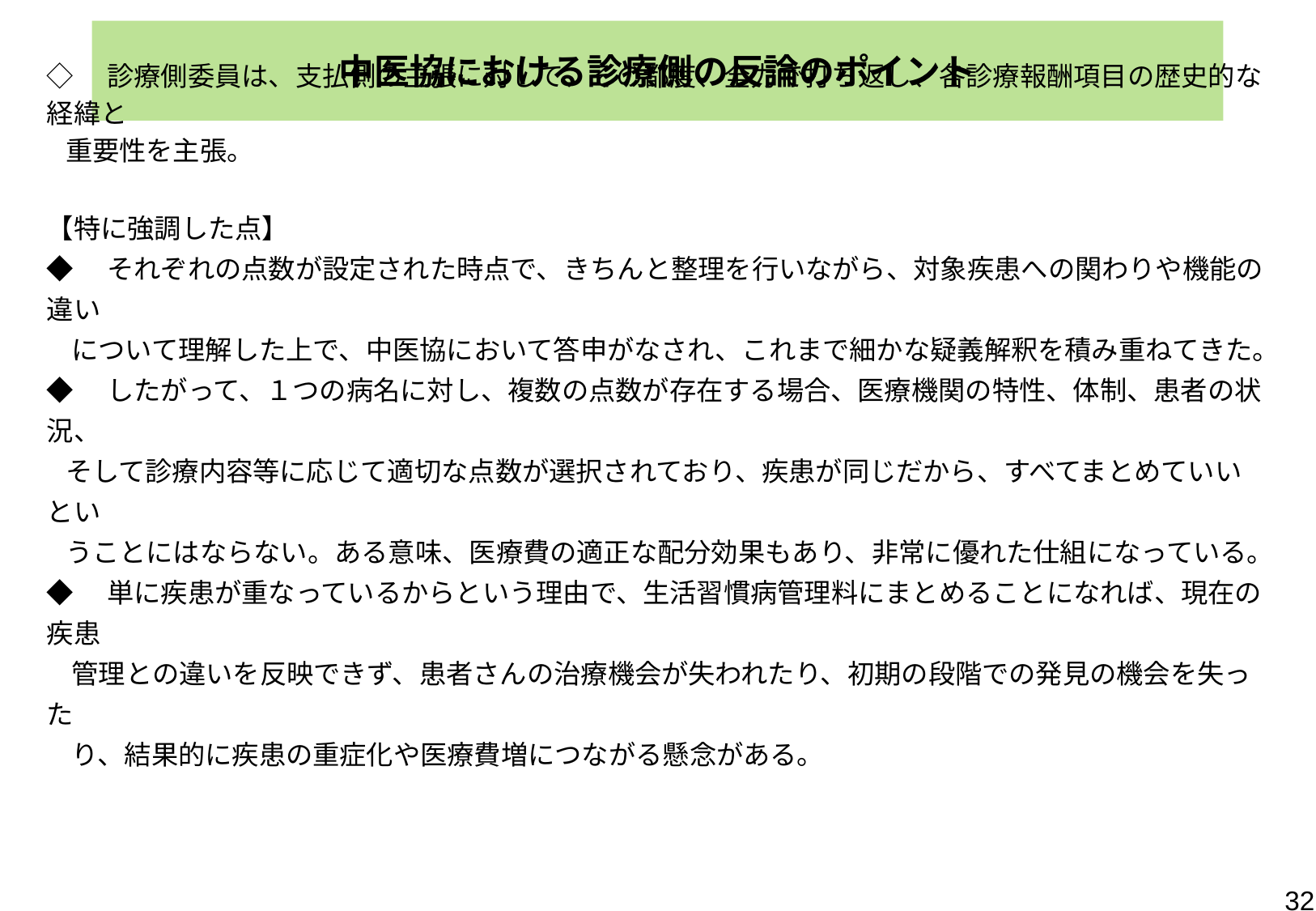

中医協における診療側の反論のポイント
◇　診療側委員は、支払側の主張に対して、その都度、全力で打ち返し、各診療報酬項目の歴史的な経緯と
  重要性を主張。

【特に強調した点】
◆　それぞれの点数が設定された時点で、きちんと整理を行いながら、対象疾患への関わりや機能の違い
   について理解した上で、中医協において答申がなされ、これまで細かな疑義解釈を積み重ねてきた。
◆　したがって、１つの病名に対し、複数の点数が存在する場合、医療機関の特性、体制、患者の状況、
  そして診療内容等に応じて適切な点数が選択されており、疾患が同じだから、すべてまとめていいとい
  うことにはならない。ある意味、医療費の適正な配分効果もあり、非常に優れた仕組になっている。
◆　単に疾患が重なっているからという理由で、生活習慣病管理料にまとめることになれば、現在の疾患
   管理との違いを反映できず、患者さんの治療機会が失われたり、初期の段階での発見の機会を失った
   り、結果的に疾患の重症化や医療費増につながる懸念がある。
32